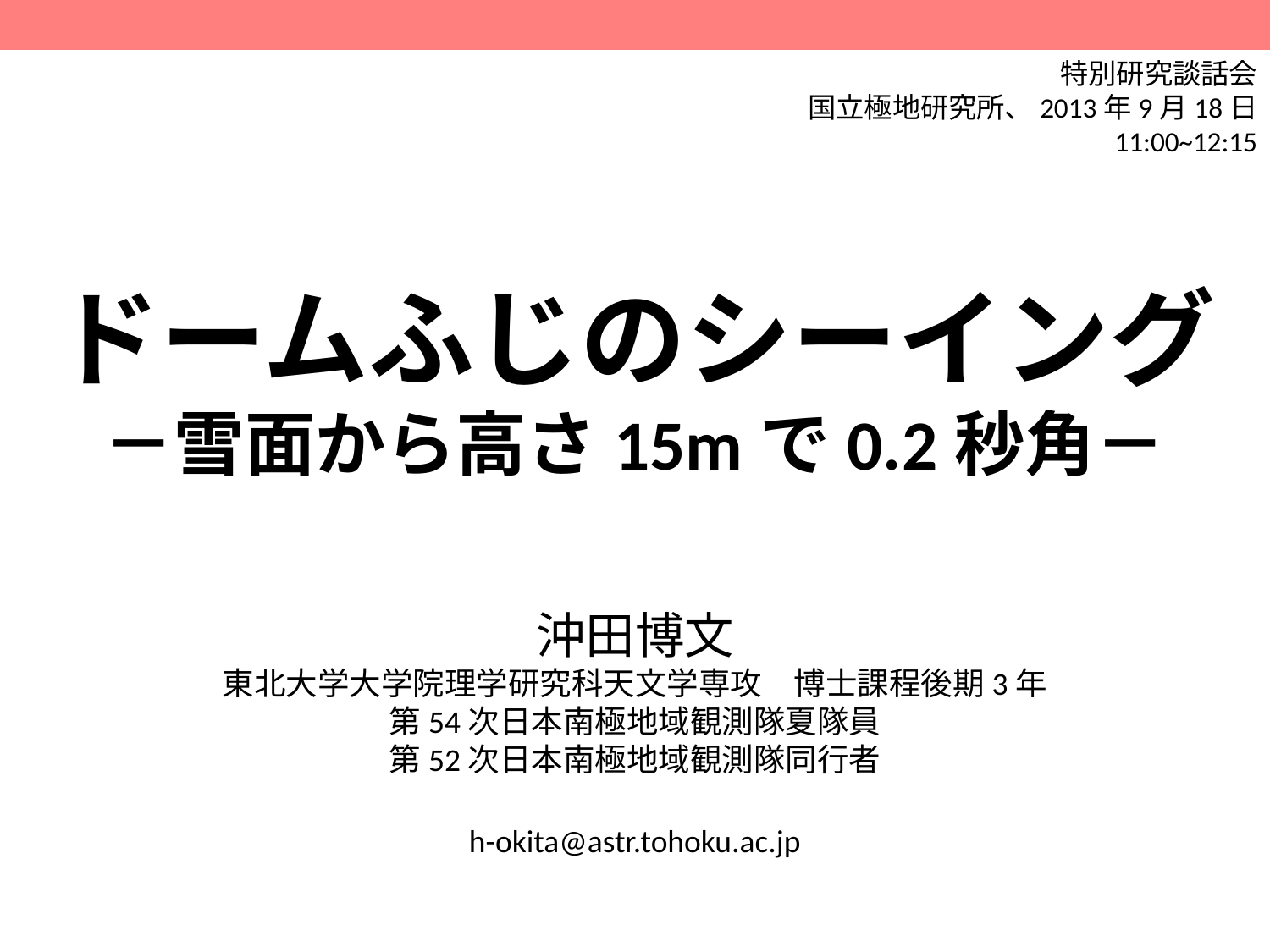

特別研究談話会
国立極地研究所、2013年9月18日
11:00~12:15
# ドームふじのシーイング －雪面から高さ15mで0.2秒角－
沖田博文
東北大学大学院理学研究科天文学専攻　博士課程後期3年
第54次日本南極地域観測隊夏隊員
第52次日本南極地域観測隊同行者
h-okita@astr.tohoku.ac.jp